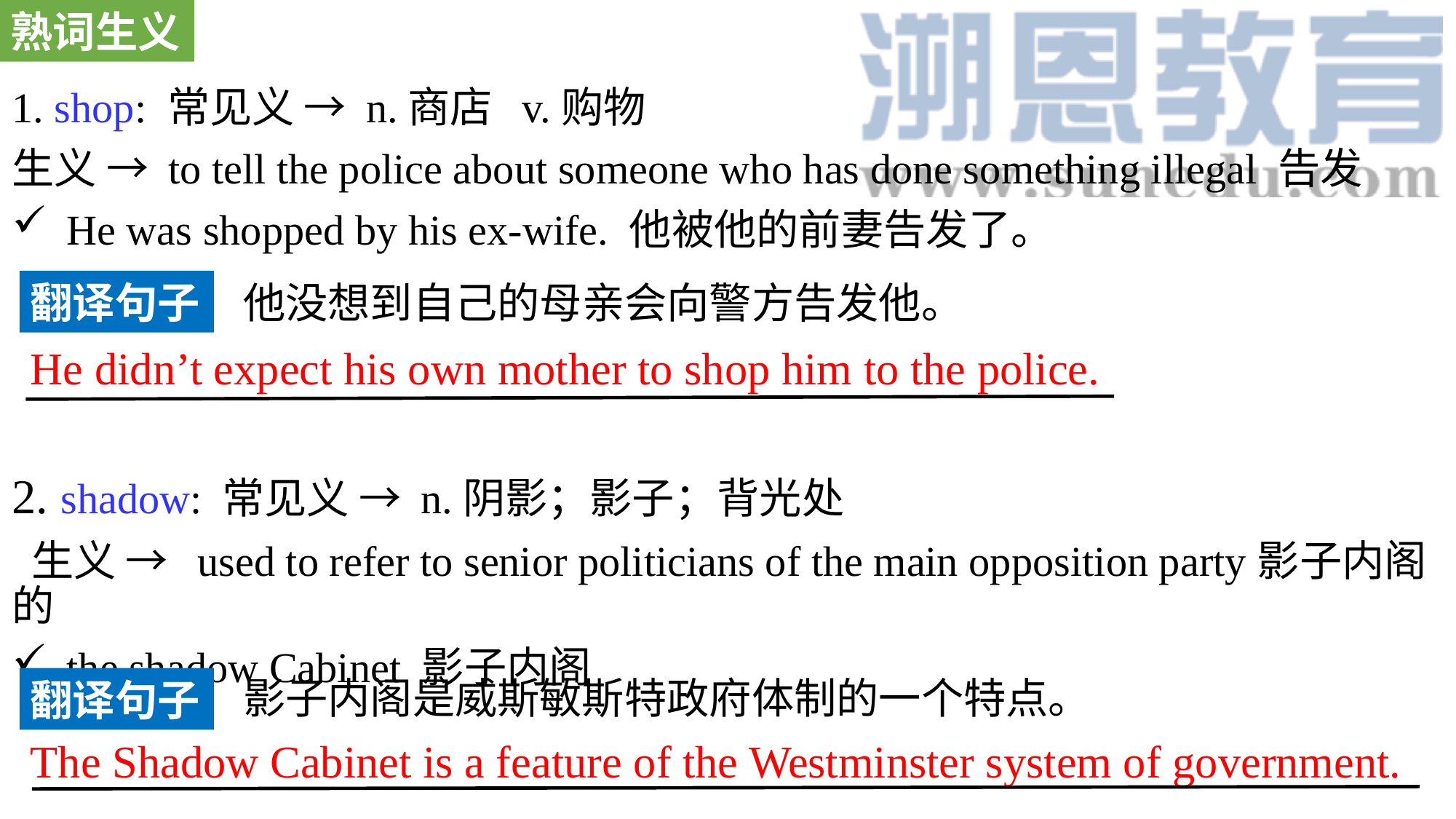

熟词生义
1. shop: 常见义 → n.商店  v.购物
生义 → to tell the police about someone who has done something illegal 告发
He was shopped by his ex-wife. 他被他的前妻告发了。

2. shadow: 常见义 → n.阴影；影子；背光处
 生义 →  used to refer to senior politicians of the main opposition party影子内阁的
the shadow Cabinet 影子内阁
翻译句子
他没想到自己的母亲会向警方告发他。
He didn’t expect his own mother to shop him to the police.
影子内阁是威斯敏斯特政府体制的一个特点。
翻译句子
The Shadow Cabinet is a feature of the Westminster system of government.